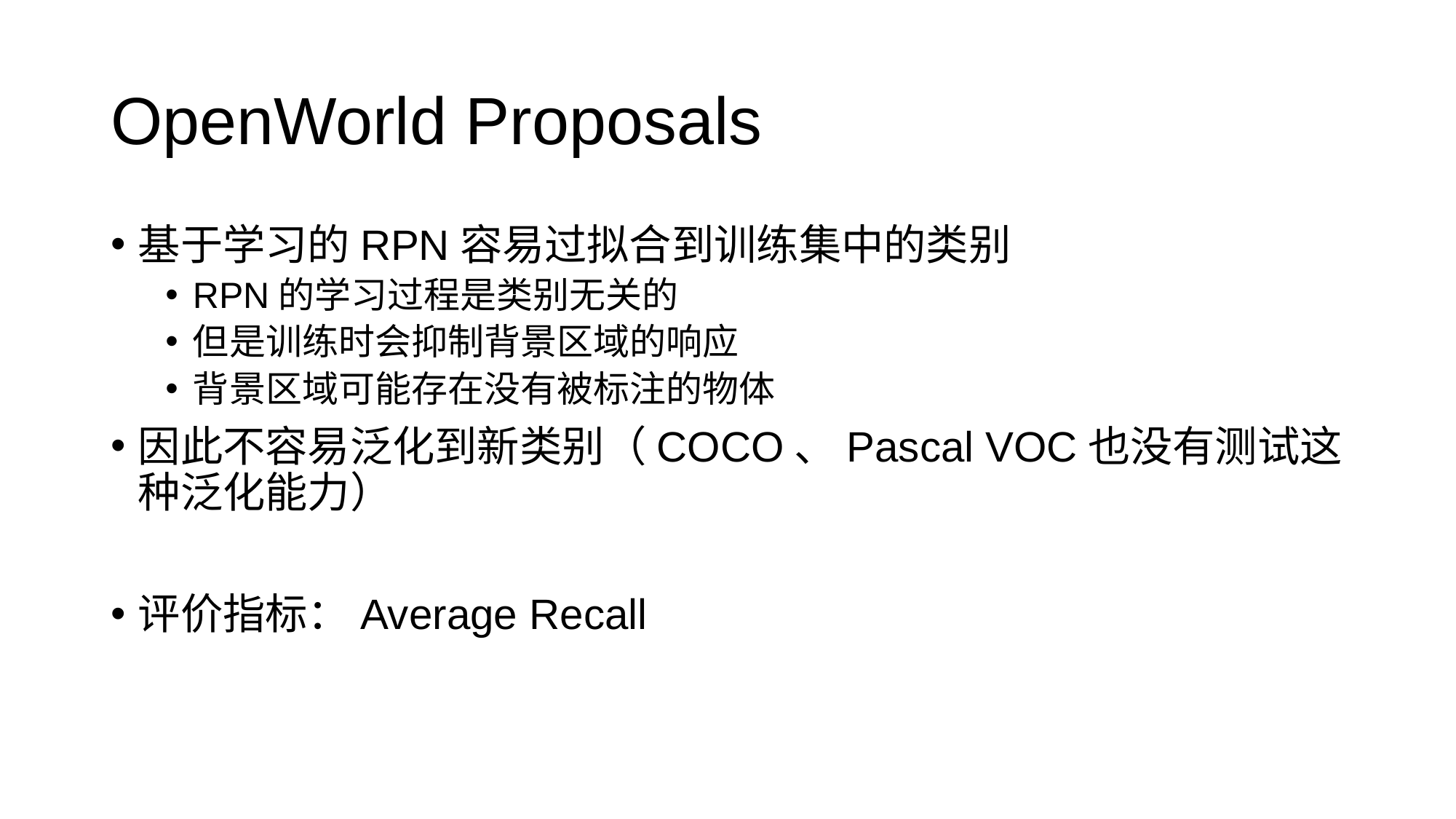

# OpenWorld Proposals
基于学习的RPN容易过拟合到训练集中的类别
RPN的学习过程是类别无关的
但是训练时会抑制背景区域的响应
背景区域可能存在没有被标注的物体
因此不容易泛化到新类别（COCO、Pascal VOC也没有测试这种泛化能力）

评价指标：Average Recall